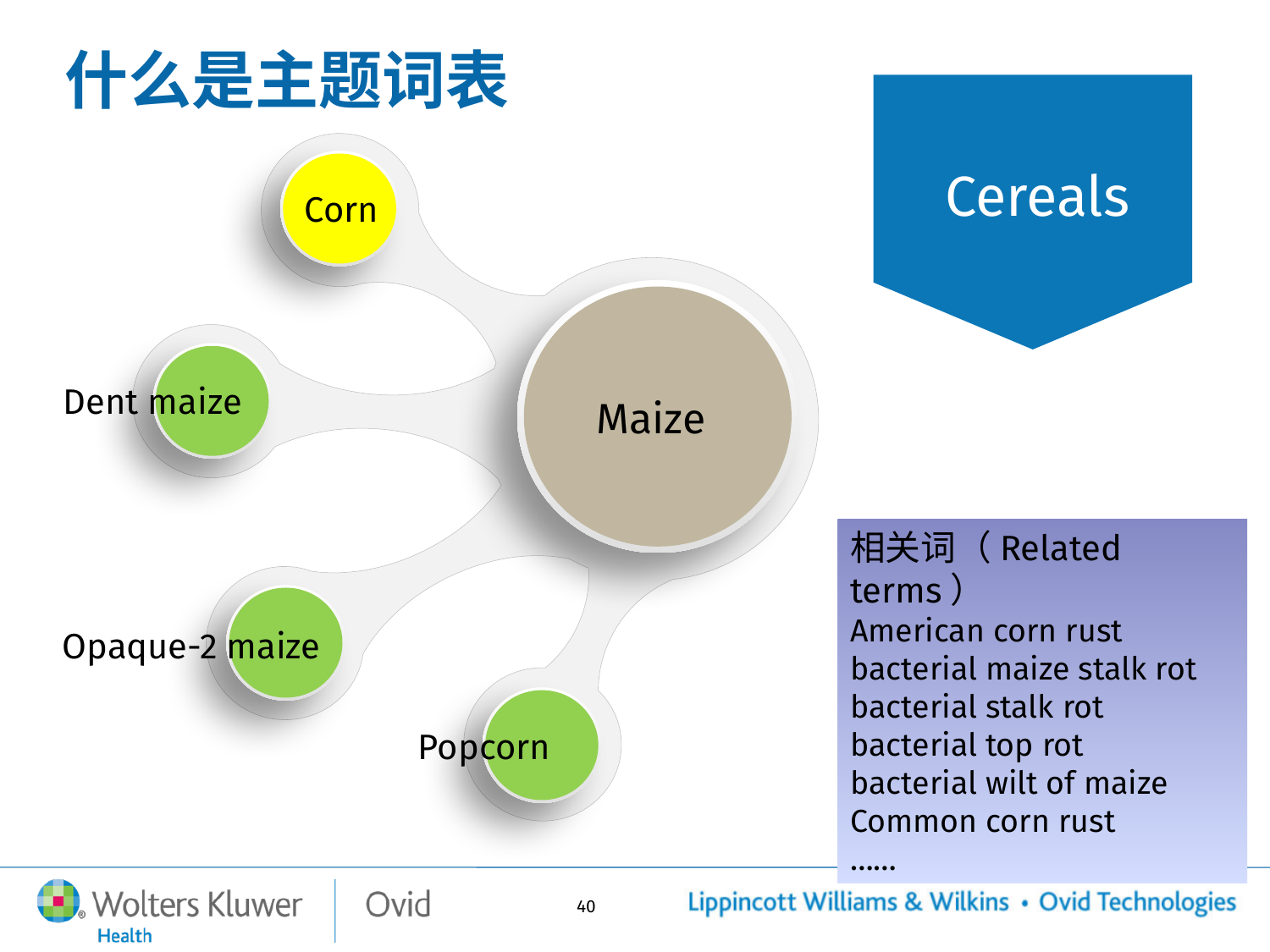

什么是主题词表

Cereals
Corn
点击添加文本
Dent maize
Maize
点击添加文本
相关词（Related terms）
American corn rust
bacterial maize stalk rot
bacterial stalk rot
bacterial top rot
bacterial wilt of maize
Common corn rust
……
点击添加文本
Opaque-2 maize
Popcorn
点击添加文本